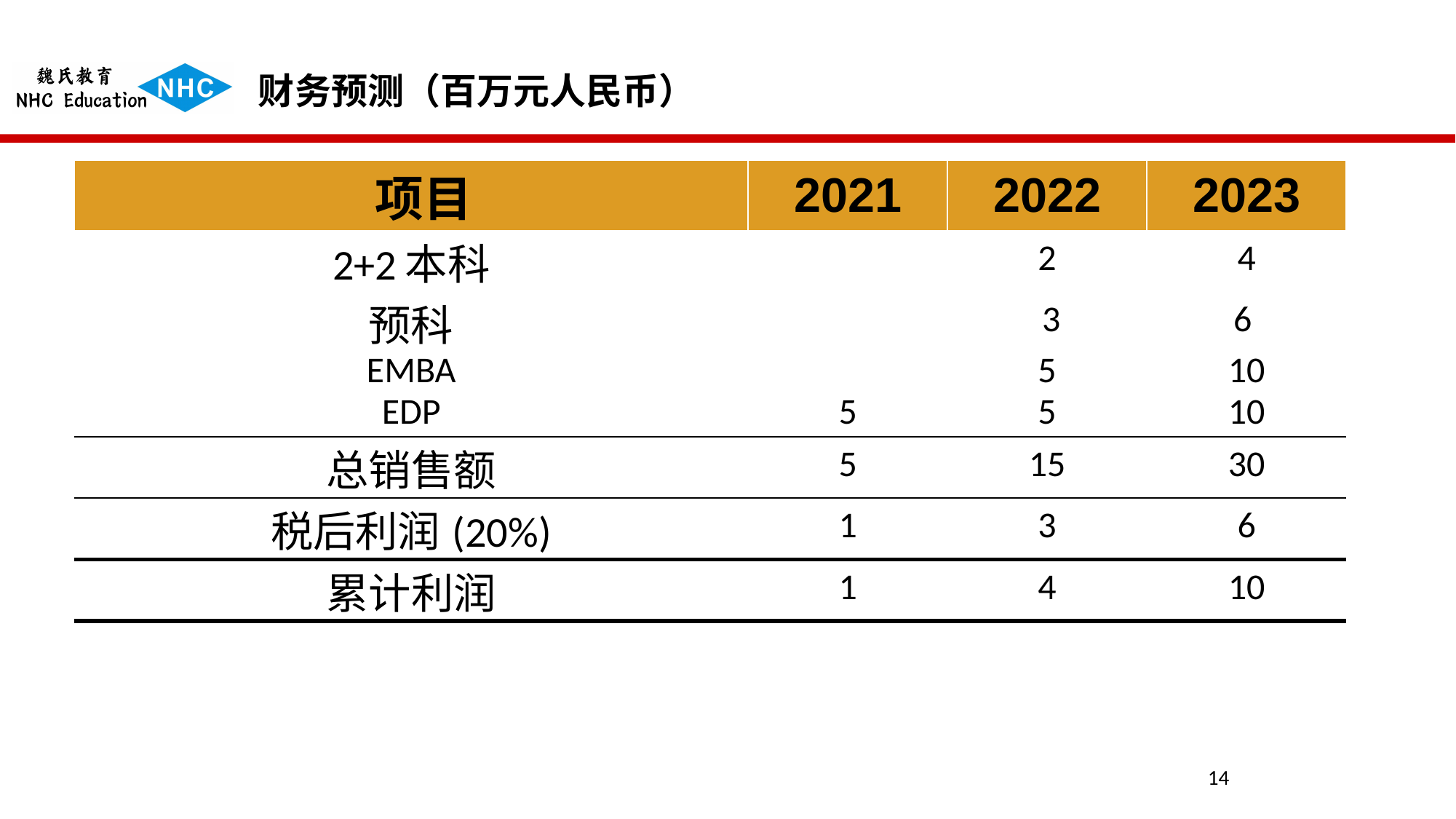

财务预测（百万元人民币）
| 项目 | 2021 | 2022 | 2023 |
| --- | --- | --- | --- |
| 2+2本科 |  | 2 | 4 |
| 预科 |  | 3 | 6 |
| EMBA |  | 5 | 10 |
| EDP | 5 | 5 | 10 |
| 总销售额 | 5 | 15 | 30 |
| 税后利润(20%) | 1 | 3 | 6 |
| 累计利润 | 1 | 4 | 10 |
14